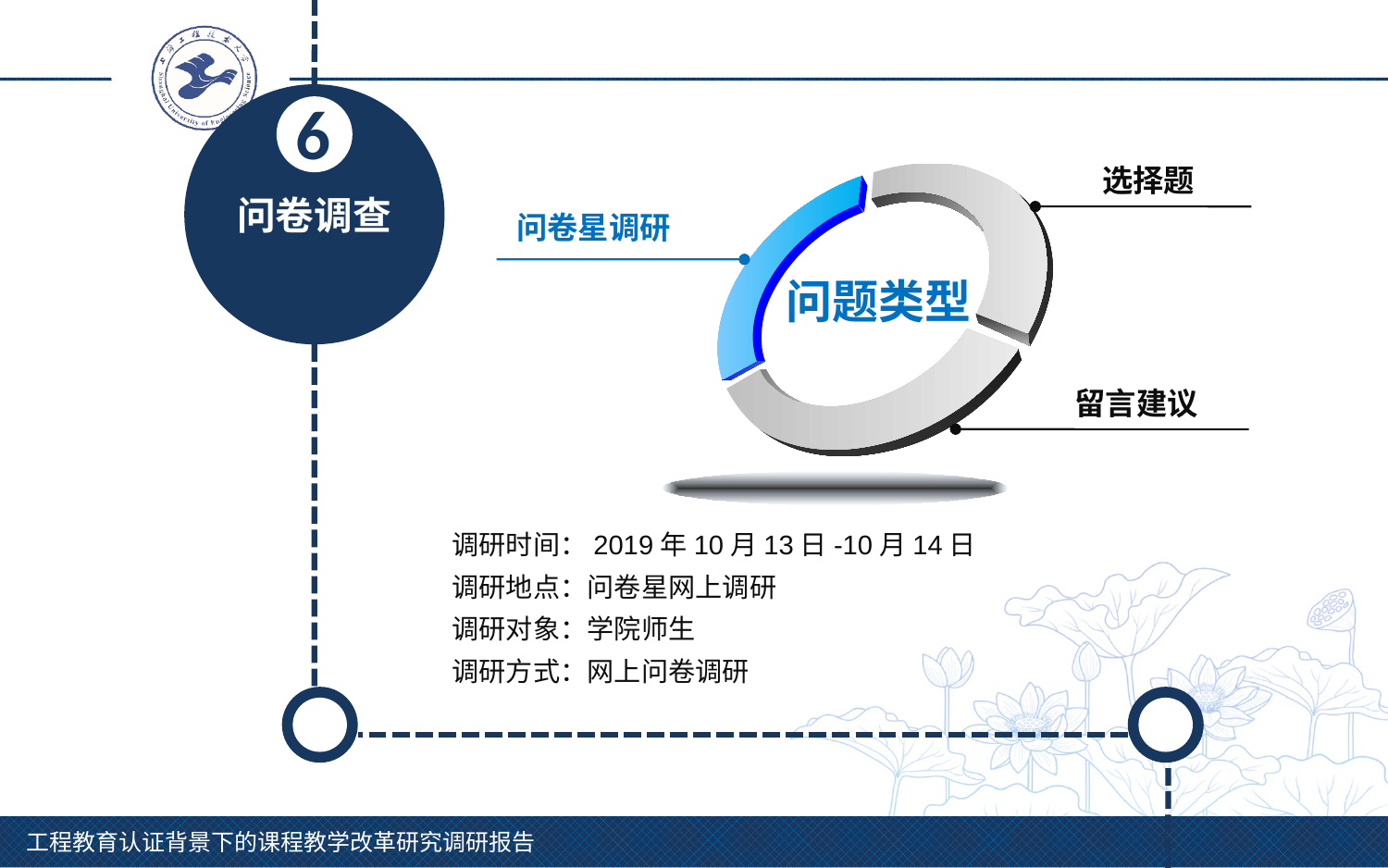

6

问卷调查
选择题

问卷星调研

问题类型
留言建议

调研时间：2019年10月13日-10月14日
调研地点：问卷星网上调研
调研对象：学院师生
调研方式：网上问卷调研